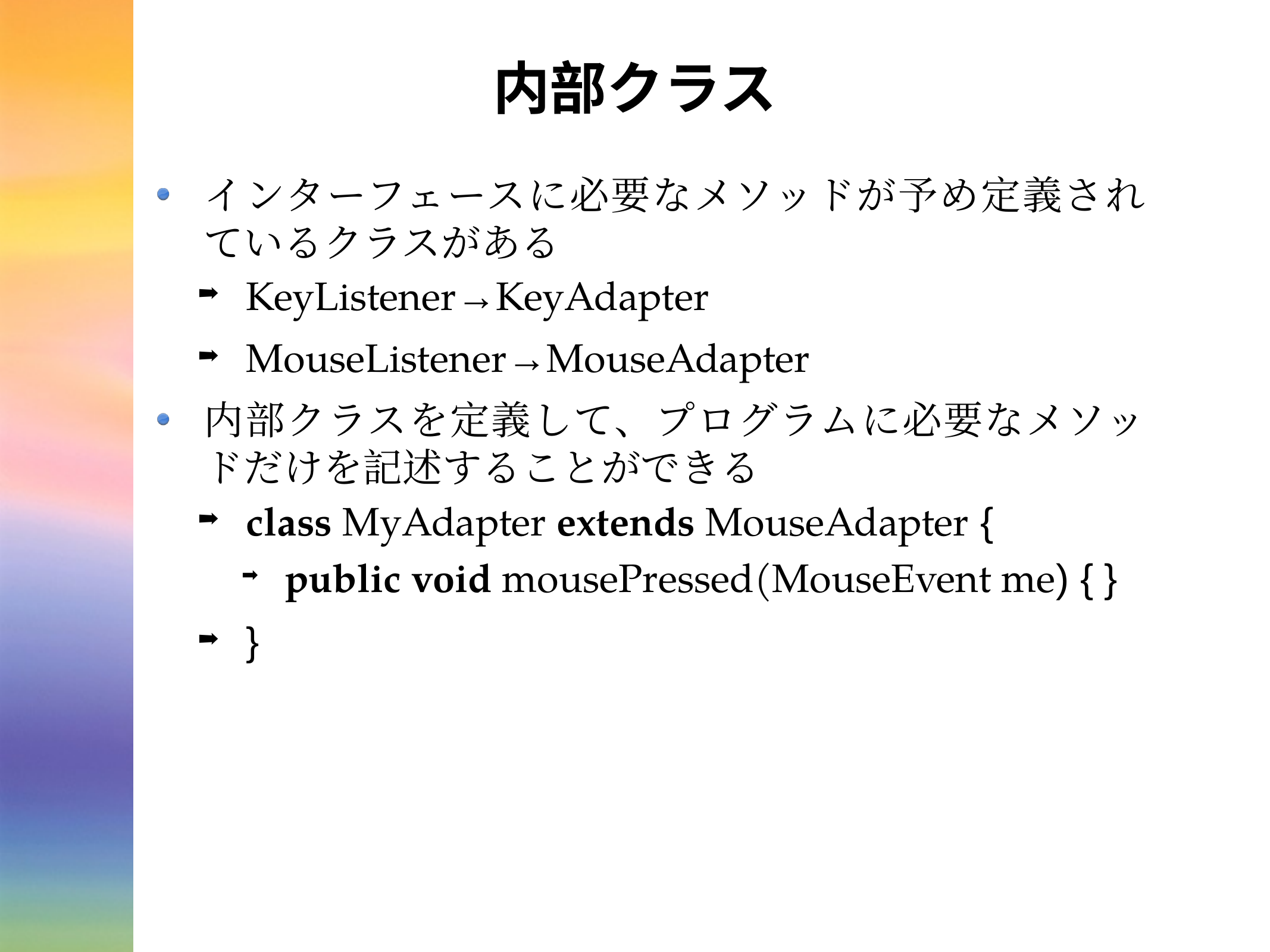

# 内部クラス
インターフェースに必要なメソッドが予め定義されているクラスがある
KeyListener→KeyAdapter
MouseListener→MouseAdapter
内部クラスを定義して、プログラムに必要なメソッドだけを記述することができる
class MyAdapter extends MouseAdapter {
public void mousePressed(MouseEvent me) { }
}